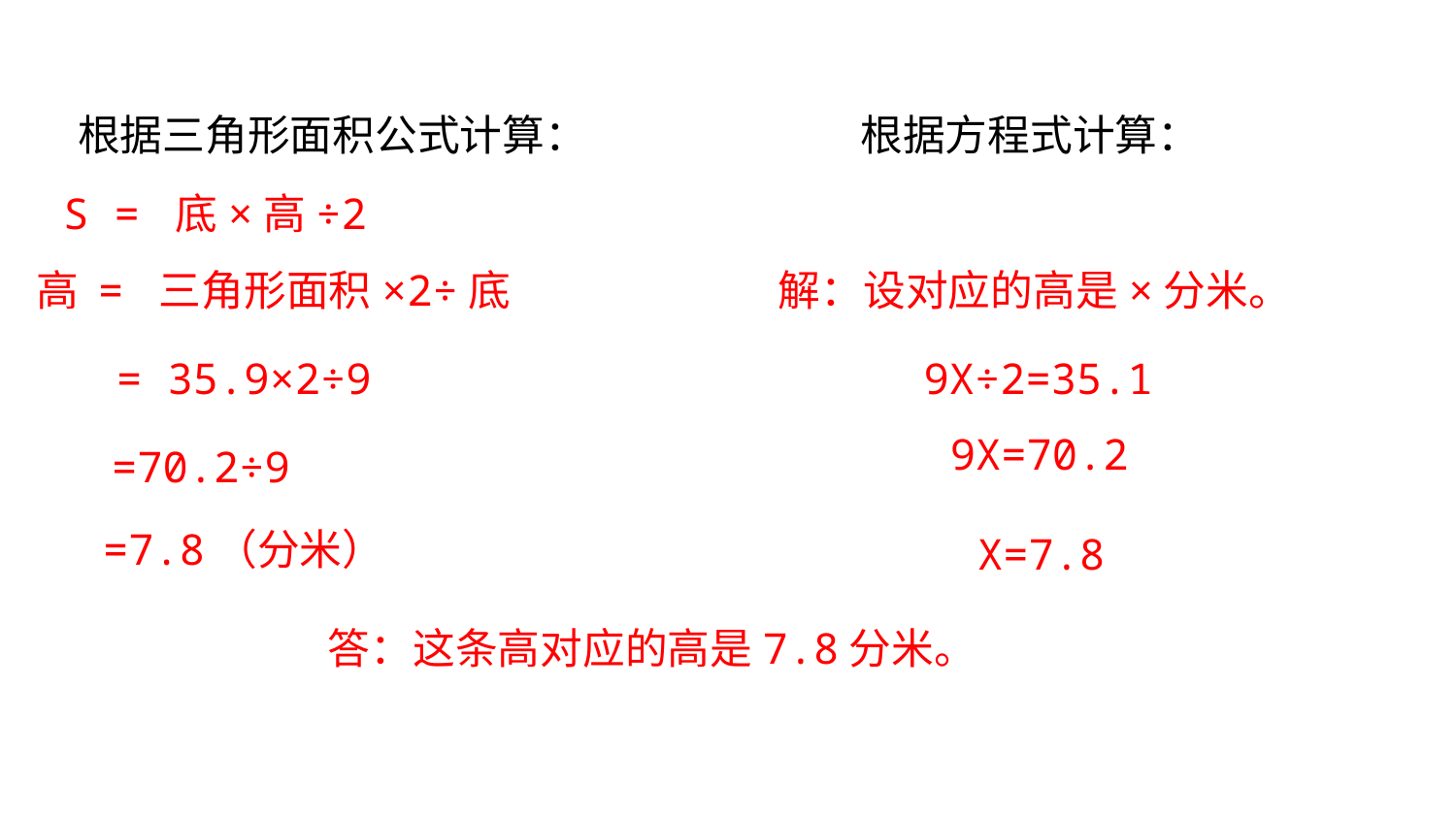

根据三角形面积公式计算：
根据方程式计算：
 S = 底×高÷2

高 = 三角形面积×2÷底
解：设对应的高是×分米。
 = 35.9×2÷9
 9X÷2=35.1
 =70.2÷9
9X=70.2
 X=7.8
 =7.8（分米）
答：这条高对应的高是7.8分米。